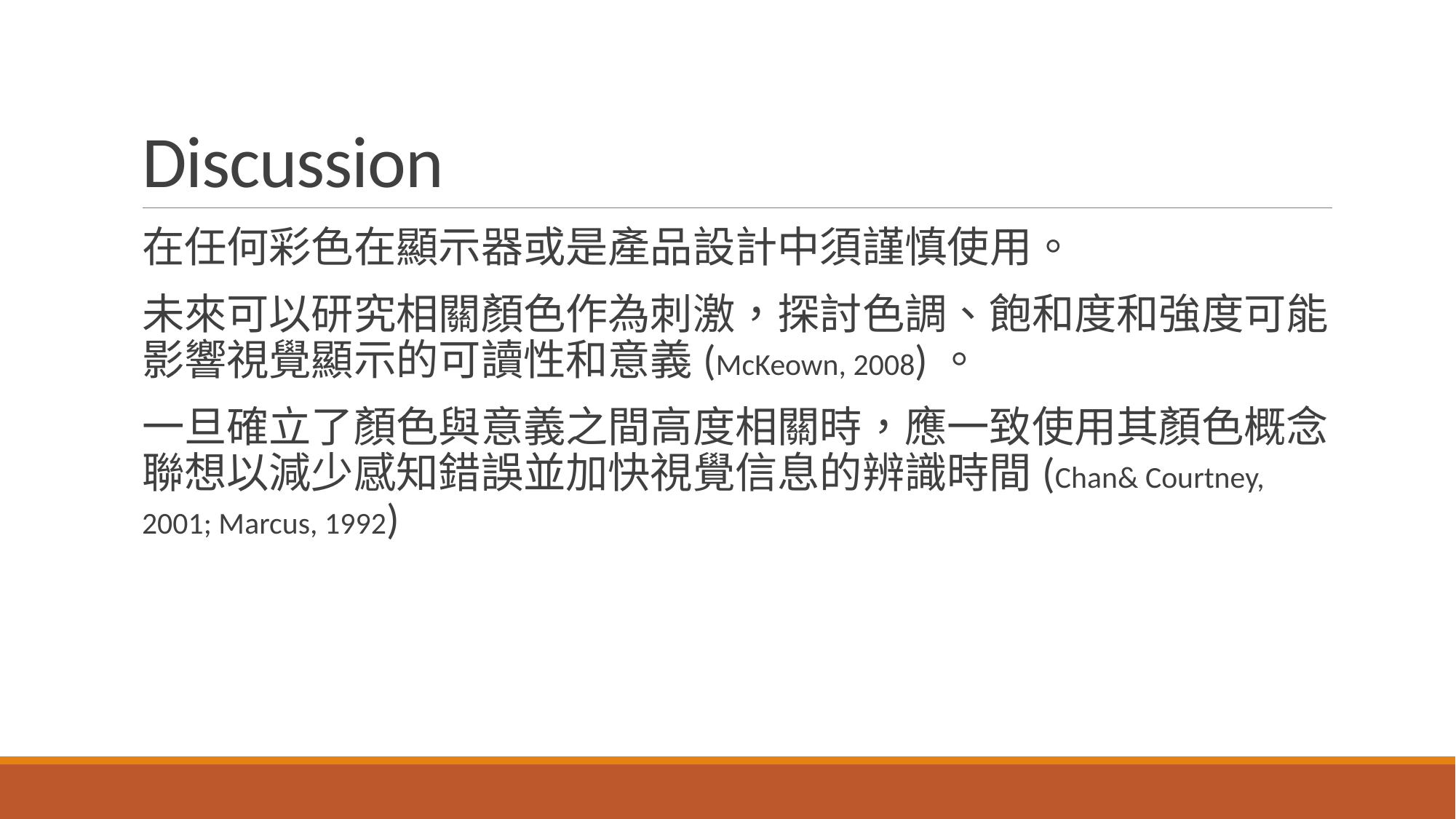

# Discussion
在任何彩色在顯示器或是產品設計中須謹慎使用。
未來可以研究相關顏色作為刺激，探討色調、飽和度和強度可能影響視覺顯示的可讀性和意義(McKeown, 2008)。
一旦確立了顏色與意義之間高度相關時，應一致使用其顏色概念聯想以減少感知錯誤並加快視覺信息的辨識時間(Chan& Courtney, 2001; Marcus, 1992)